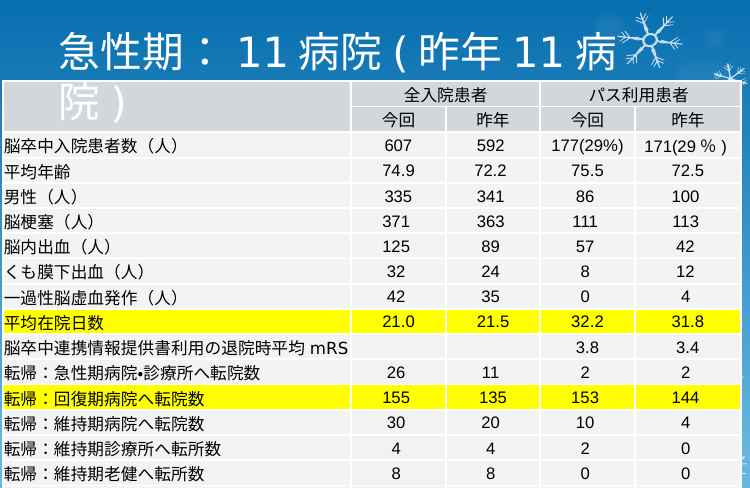

急性期：11病院(昨年11病院)
|  | 全入院患者 |  | パス利用患者 |  |
| --- | --- | --- | --- | --- |
|  | 今回 | 昨年 | 今回 | 昨年 |
| 脳卒中入院患者数（人） | 607 | 592 | 177(29%) | 171(29％) |
| 平均年齢 | 74.9 | 72.2 | 75.5 | 72.5 |
| 男性（人） | 335 | 341 | 86 | 100 |
| 脳梗塞（人） | 371 | 363 | 111 | 113 |
| 脳内出血（人） | 125 | 89 | 57 | 42 |
| くも膜下出血（人） | 32 | 24 | 8 | 12 |
| 一過性脳虚血発作（人） | 42 | 35 | 0 | 4 |
| 平均在院日数 | 21.0 | 21.5 | 32.2 | 31.8 |
| 脳卒中連携情報提供書利用の退院時平均mRS |  |  | 3.8 | 3.4 |
| 転帰：急性期病院・診療所へ転院数 | 26 | 11 | 2 | 2 |
| 転帰：回復期病院へ転院数 | 155 | 135 | 153 | 144 |
| 転帰：維持期病院へ転院数 | 30 | 20 | 10 | 4 |
| 転帰：維持期診療所へ転所数 | 4 | 4 | 2 | 0 |
| 転帰：維持期老健へ転所数 | 8 | 8 | 0 | 0 |
| 転帰：在宅復帰患者数 | 351 | 338 | 8 | 18 |
| 転帰：死亡数 | 34 | 38 | 2 | 3 |